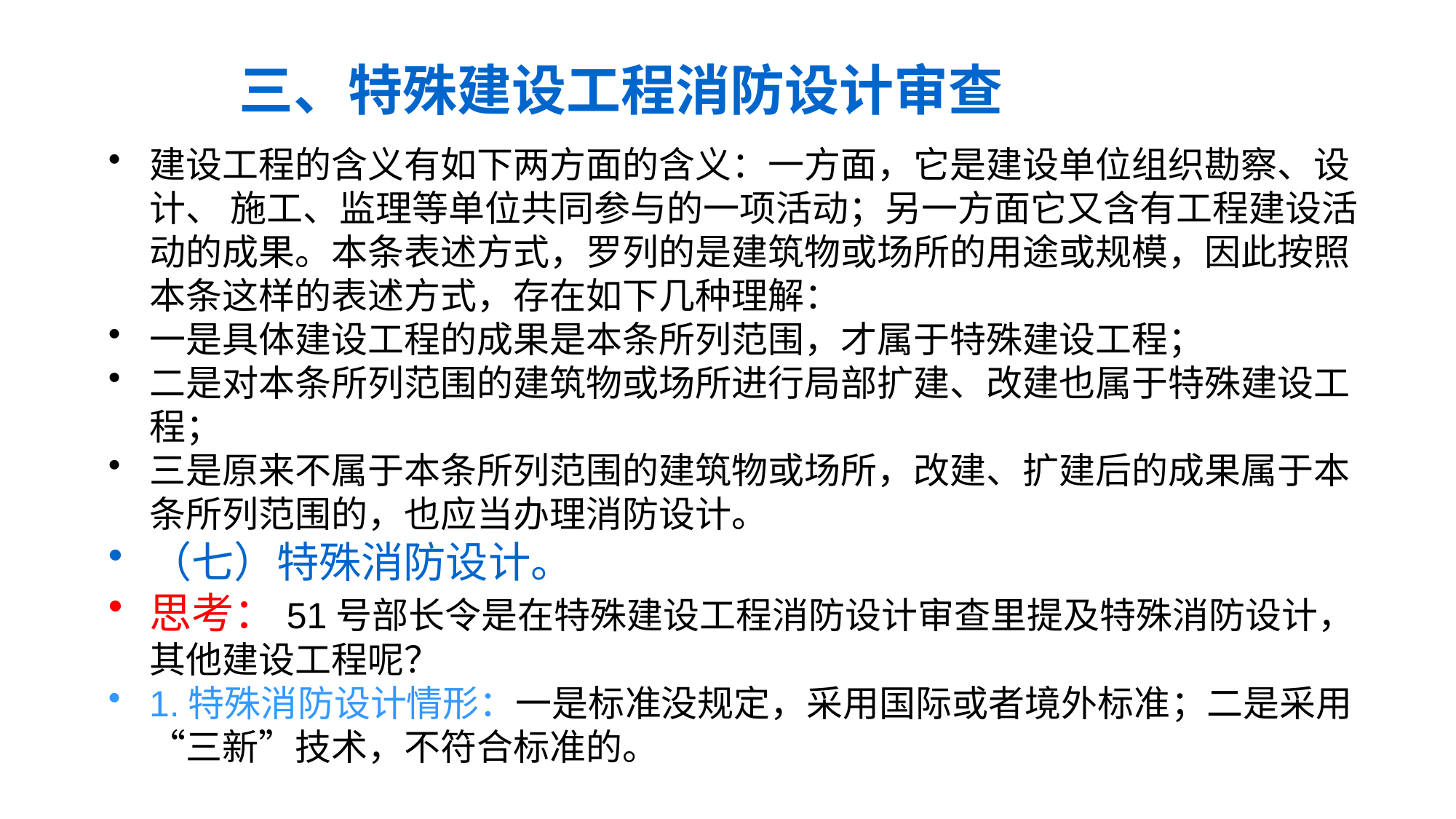

三、特殊建设工程消防设计审查
建设工程的含义有如下两方面的含义：一方面，它是建设单位组织勘察、设计、 施工、监理等单位共同参与的一项活动；另一方面它又含有工程建设活动的成果。本条表述方式，罗列的是建筑物或场所的用途或规模，因此按照本条这样的表述方式，存在如下几种理解：
一是具体建设工程的成果是本条所列范围，才属于特殊建设工程；
二是对本条所列范围的建筑物或场所进行局部扩建、改建也属于特殊建设工程；
三是原来不属于本条所列范围的建筑物或场所，改建、扩建后的成果属于本条所列范围的，也应当办理消防设计。
（七）特殊消防设计。
思考：51号部长令是在特殊建设工程消防设计审查里提及特殊消防设计，其他建设工程呢？
1.特殊消防设计情形：一是标准没规定，采用国际或者境外标准；二是采用“三新”技术，不符合标准的。